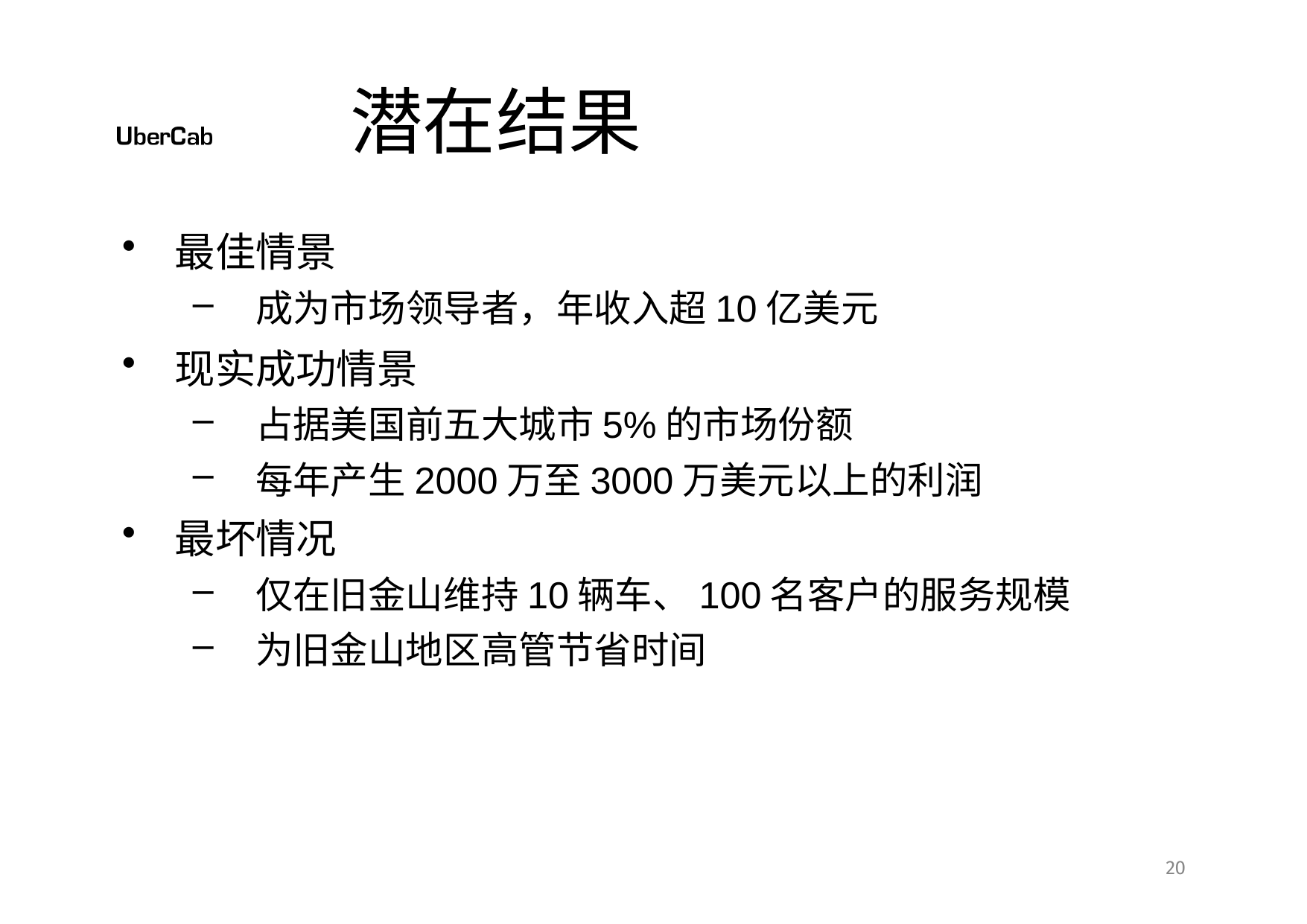

# 潜在结果
最佳情景
成为市场领导者，年收入超10亿美元
现实成功情景
占据美国前五大城市5%的市场份额
每年产生2000万至3000万美元以上的利润
最坏情况
仅在旧金山维持10辆车、100名客户的服务规模
为旧金山地区高管节省时间
20